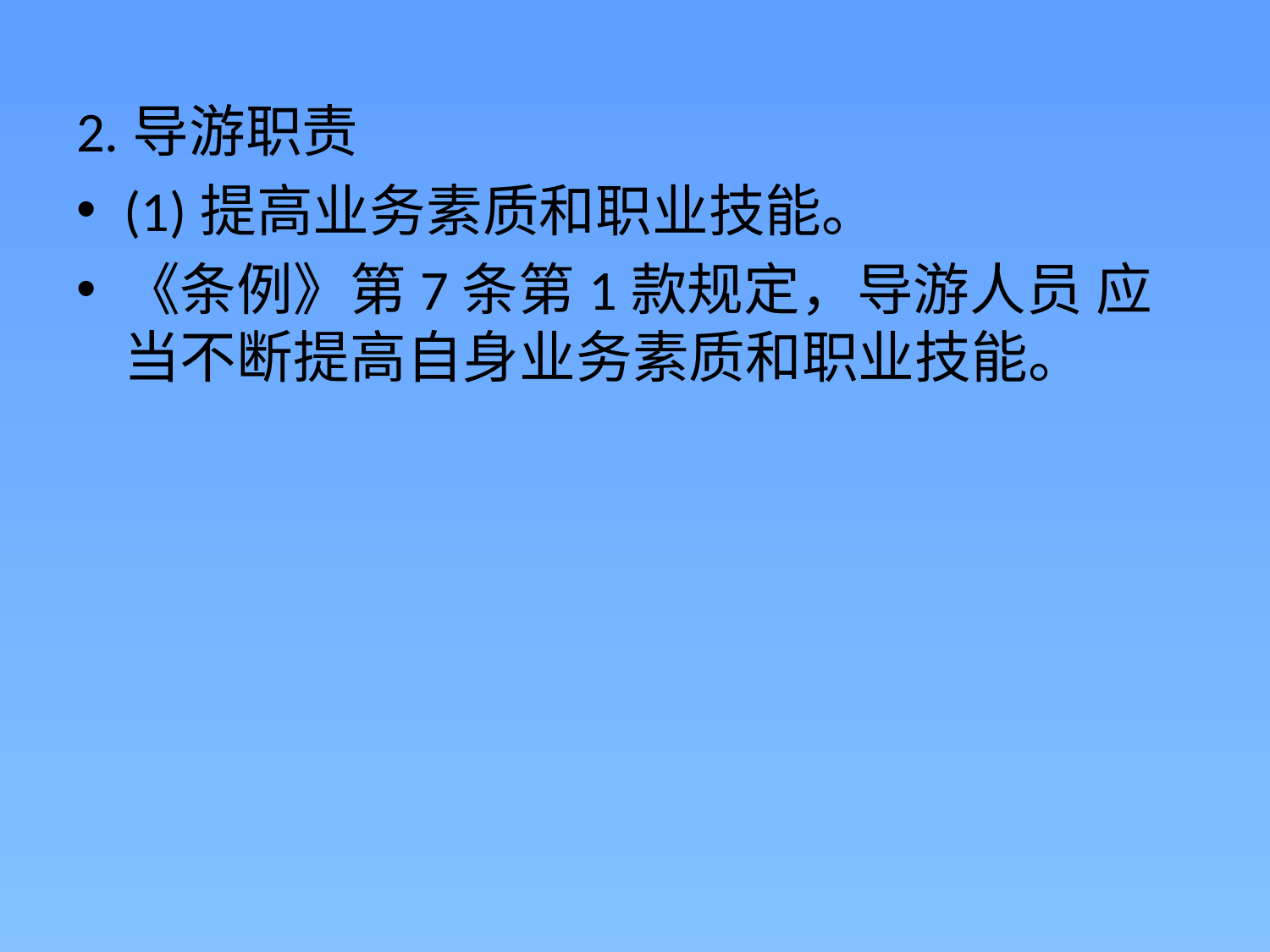

2.导游职责
(1)提高业务素质和职业技能。
《条例》第7条第1款规定，导游人员 应当不断提高自身业务素质和职业技能。